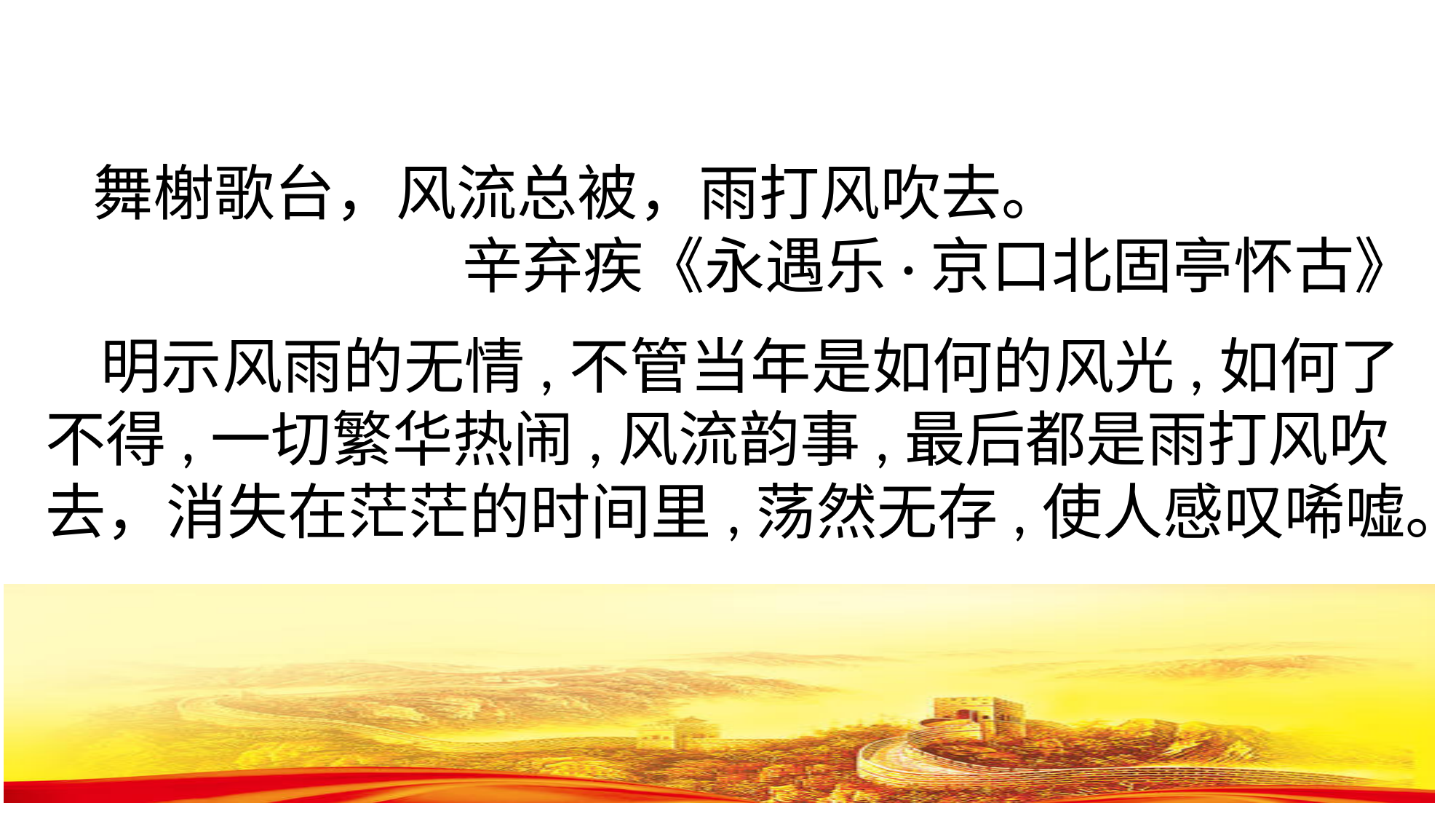

舞榭歌台，风流总被，雨打风吹去。
                          辛弃疾《永遇乐·京口北固亭怀古》
   明示风雨的无情,不管当年是如何的风光,如何了不得,一切繁华热闹,风流韵事,最后都是雨打风吹去，消失在茫茫的时间里,荡然无存,使人感叹唏嘘。